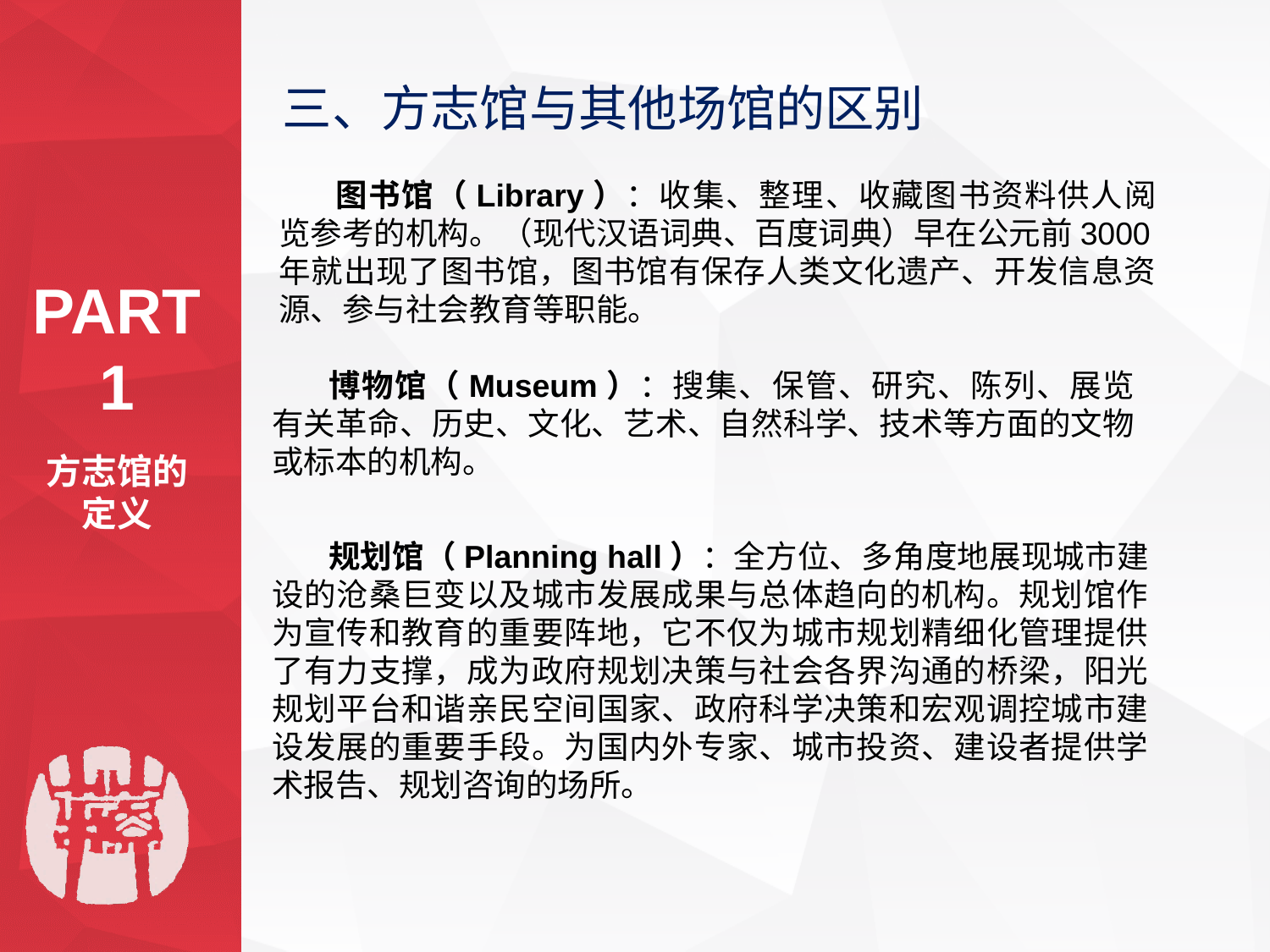

三、方志馆与其他场馆的区别
图书馆（Library）：收集、整理、收藏图书资料供人阅览参考的机构。（现代汉语词典、百度词典）早在公元前3000年就出现了图书馆，图书馆有保存人类文化遗产、开发信息资源、参与社会教育等职能。
PART 1
博物馆（Museum）：搜集、保管、研究、陈列、展览有关革命、历史、文化、艺术、自然科学、技术等方面的文物或标本的机构。
方志馆的定义
规划馆（Planning hall）：全方位、多角度地展现城市建设的沧桑巨变以及城市发展成果与总体趋向的机构。规划馆作为宣传和教育的重要阵地，它不仅为城市规划精细化管理提供了有力支撑，成为政府规划决策与社会各界沟通的桥梁，阳光规划平台和谐亲民空间国家、政府科学决策和宏观调控城市建设发展的重要手段。为国内外专家、城市投资、建设者提供学术报告、规划咨询的场所。